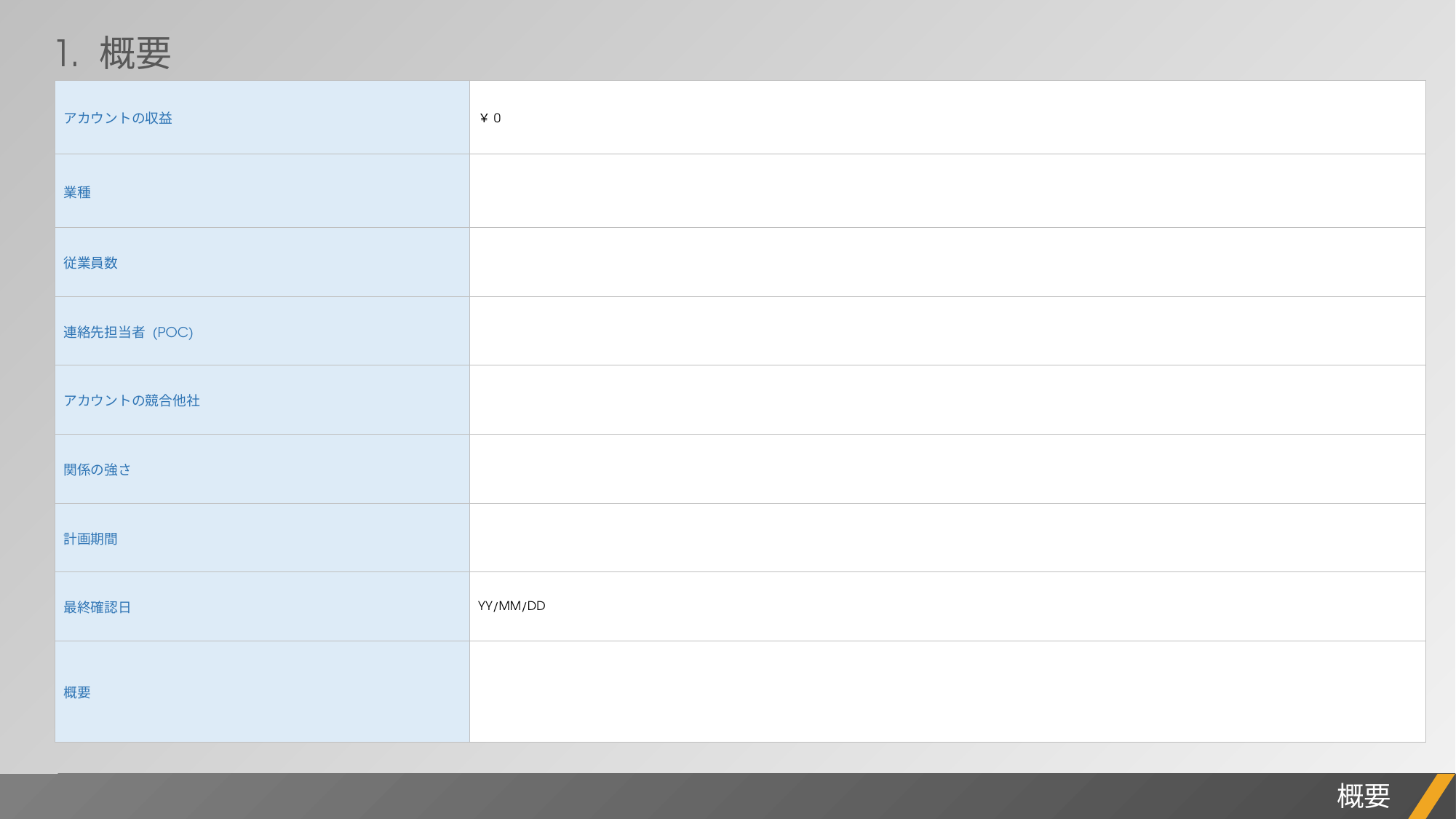

1. 概要
| アカウントの収益 | ￥0 |
| --- | --- |
| 業種 |  |
| 従業員数 |  |
| 連絡先担当者 (POC) |  |
| アカウントの競合他社 |  |
| 関係の強さ |  |
| 計画期間 |  |
| 最終確認日 | YY/MM/DD |
| 概要 |  |
プロジェクト レポート
概要